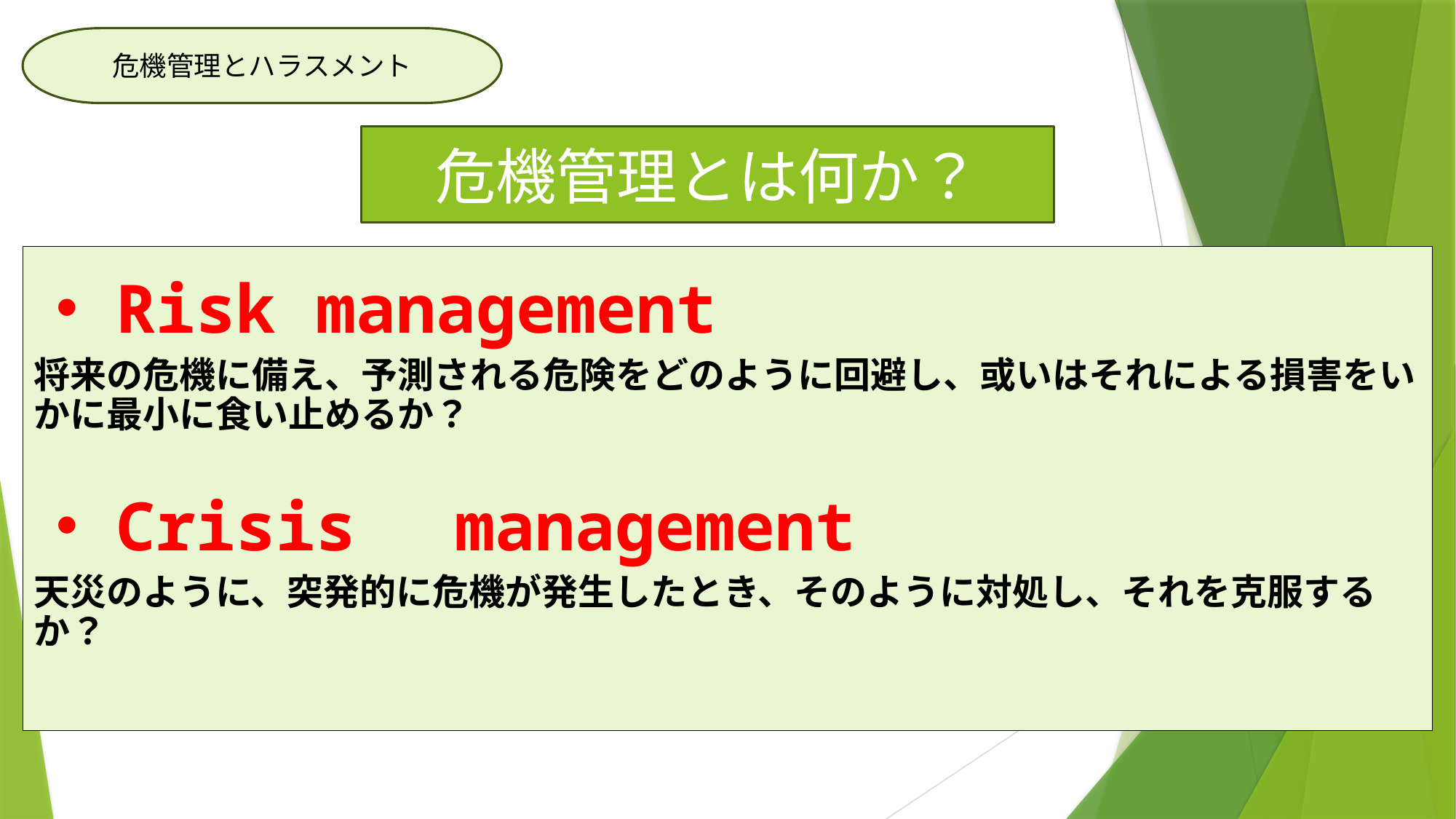

危機管理とハラスメント
危機管理とは何か？
・Risk management
将来の危機に備え、予測される危険をどのように回避し、或いはそれによる損害をいかに最小に食い止めるか？

・Crisis　management
天災のように、突発的に危機が発生したとき、そのように対処し、それを克服するか？